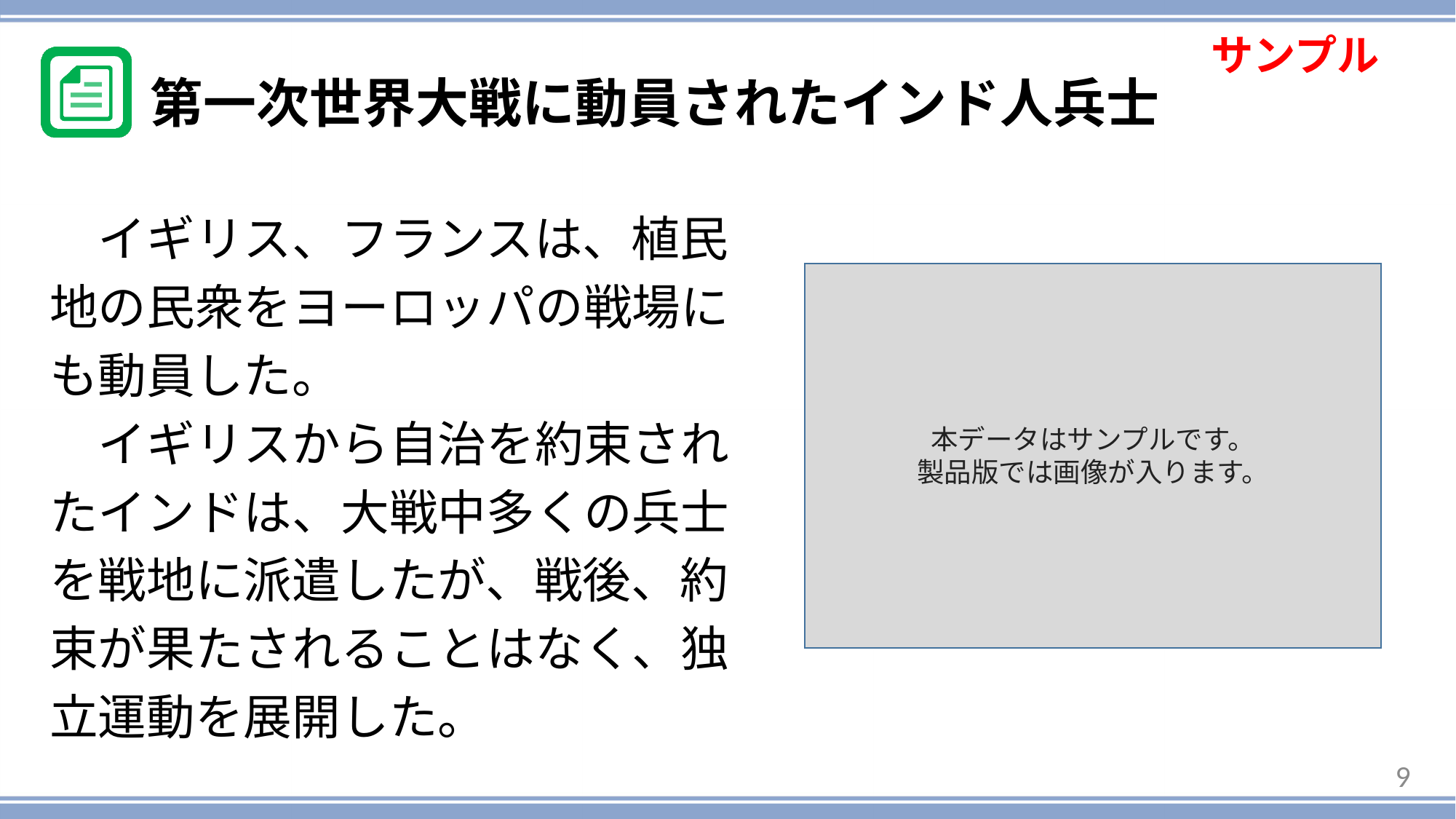

サンプル
第一次世界大戦に動員されたインド人兵士
　イギリス、フランスは、植民地の民衆をヨーロッパの戦場にも動員した。
　イギリスから自治を約束されたインドは、大戦中多くの兵士を戦地に派遣したが、戦後、約束が果たされることはなく、独立運動を展開した。

本データはサンプルです。
製品版では画像が入ります。